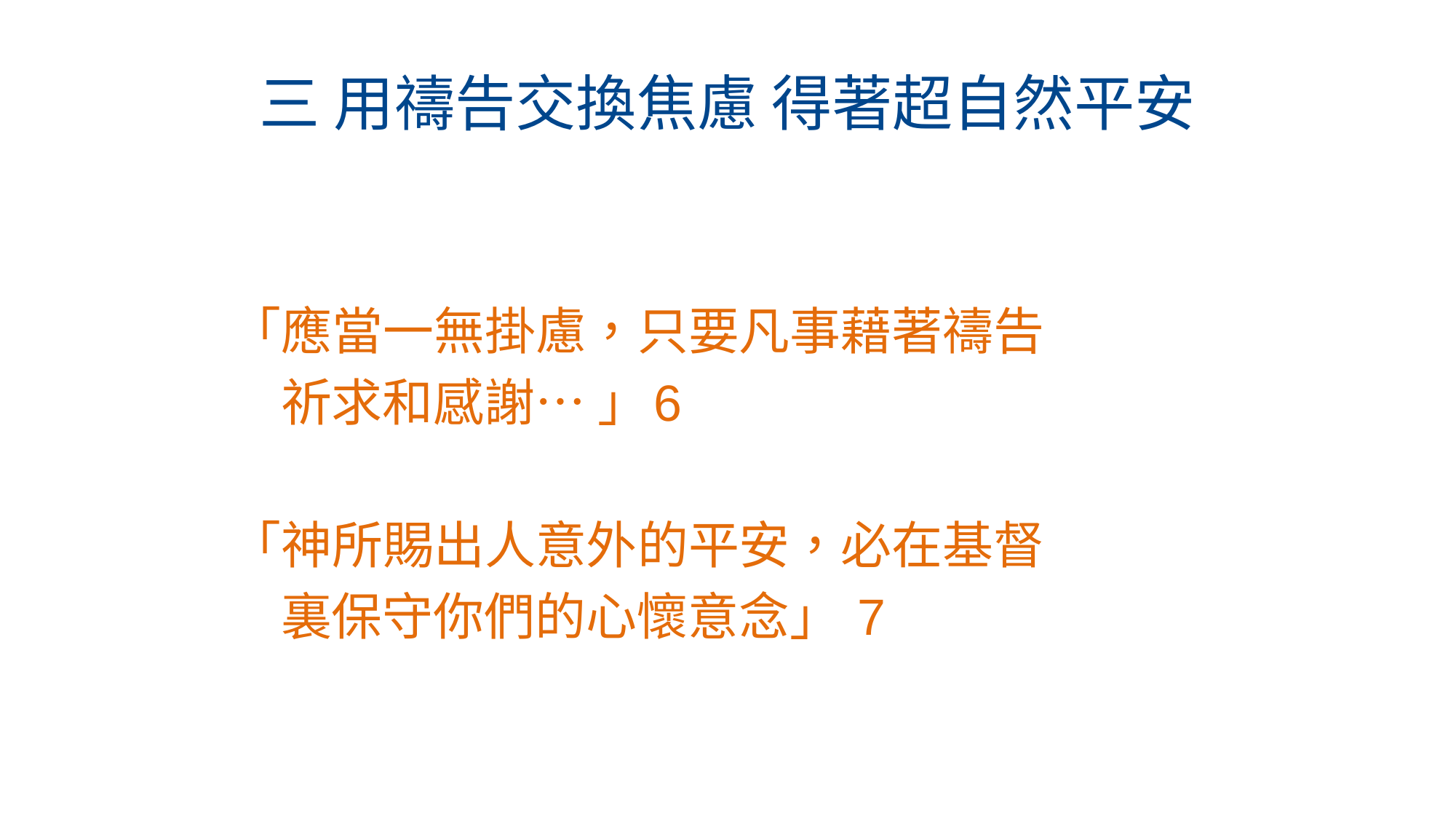

# 三 用禱告交換焦慮 得著超自然平安

「應當一無掛慮，只要凡事藉著禱告
    祈求和感謝… 」6

「神所賜出人意外的平安，必在基督
    裏保守你們的心懷意念」 7